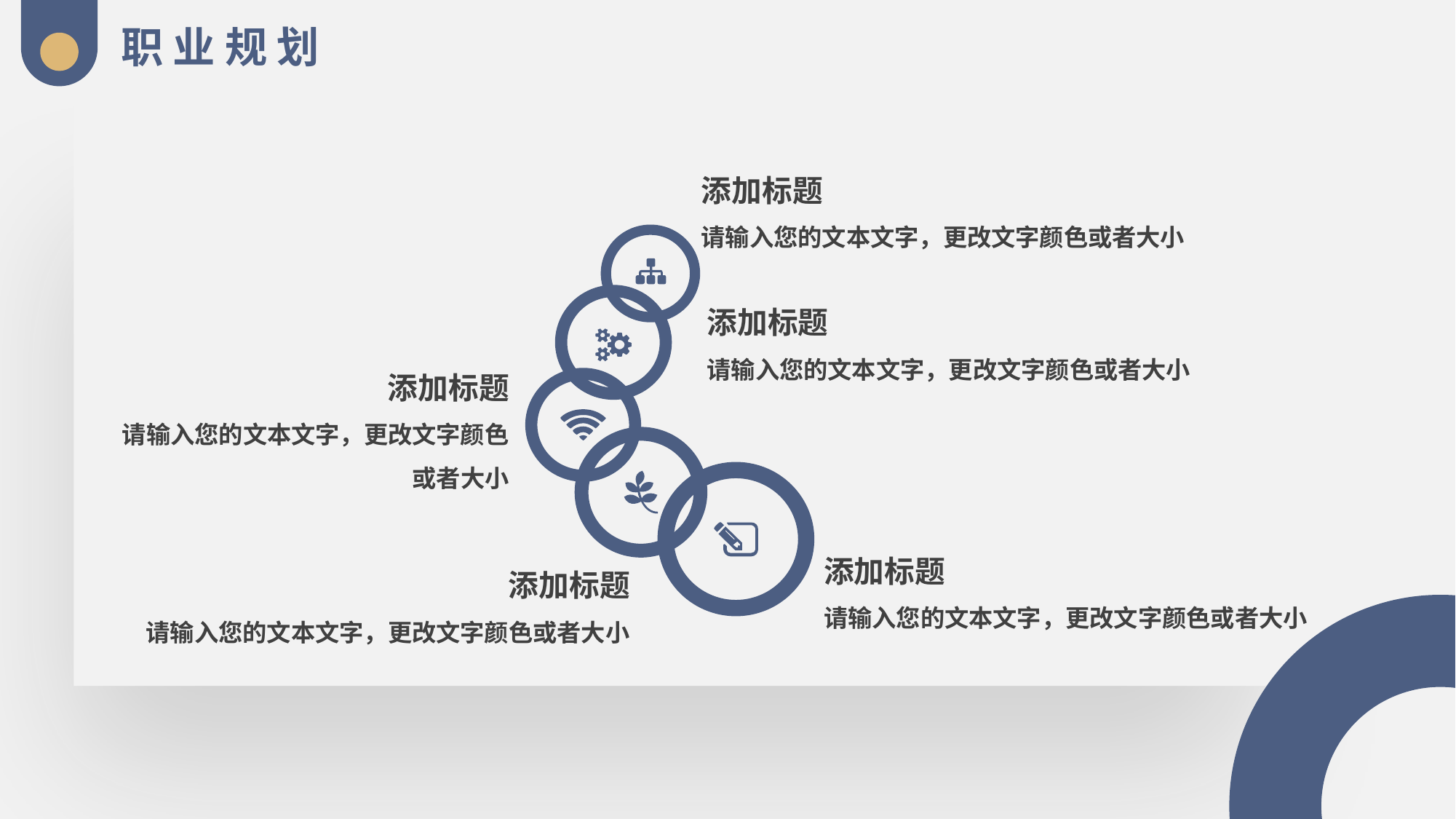

职 业 规 划

添加标题
请输入您的文本文字，更改文字颜色或者大小

添加标题
请输入您的文本文字，更改文字颜色或者大小
添加标题
请输入您的文本文字，更改文字颜色或者大小
添加标题
请输入您的文本文字，更改文字颜色或者大小
添加标题
请输入您的文本文字，更改文字颜色或者大小